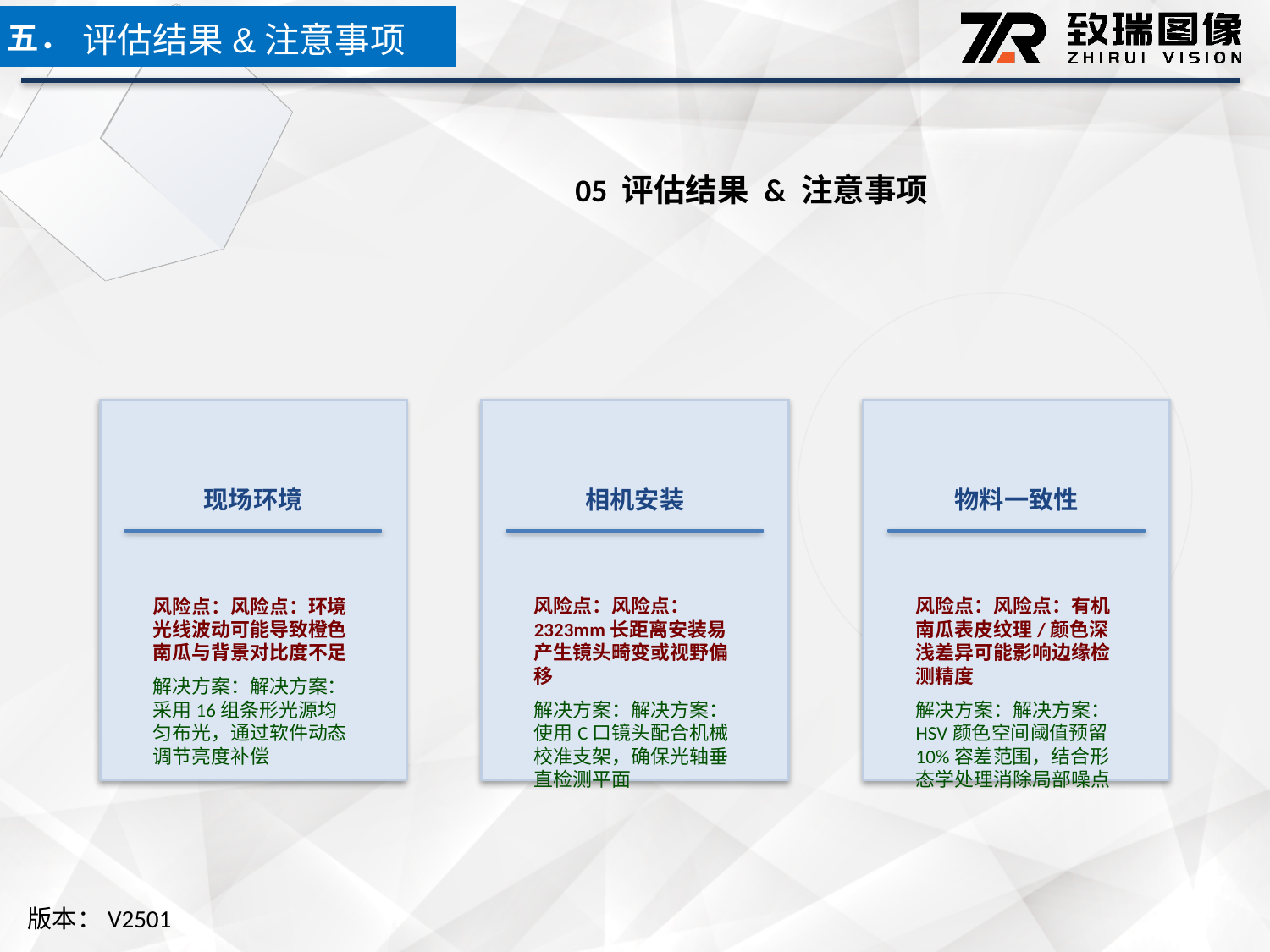

五．
评估结果&注意事项

05 评估结果 & 注意事项

现场环境

相机安装

物料一致性

风险点：风险点：环境光线波动可能导致橙色南瓜与背景对比度不足
解决方案：解决方案：采用16组条形光源均匀布光，通过软件动态调节亮度补偿

风险点：风险点：2323mm长距离安装易产生镜头畸变或视野偏移
解决方案：解决方案：使用C口镜头配合机械校准支架，确保光轴垂直检测平面

风险点：风险点：有机南瓜表皮纹理/颜色深浅差异可能影响边缘检测精度
解决方案：解决方案：HSV颜色空间阈值预留10%容差范围，结合形态学处理消除局部噪点